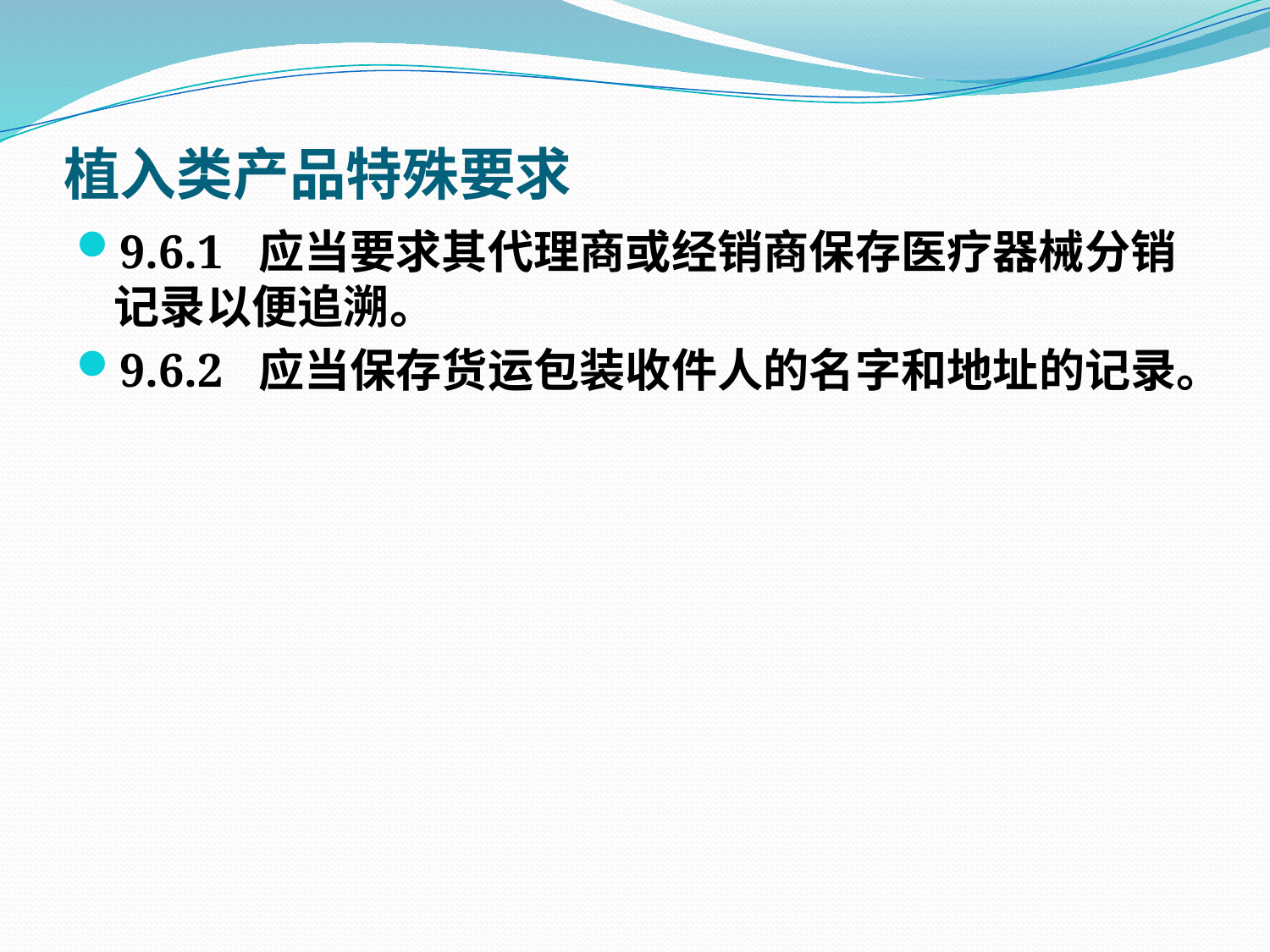

植入类产品特殊要求
9.6.1  应当要求其代理商或经销商保存医疗器械分销记录以便追溯。
9.6.2  应当保存货运包装收件人的名字和地址的记录。